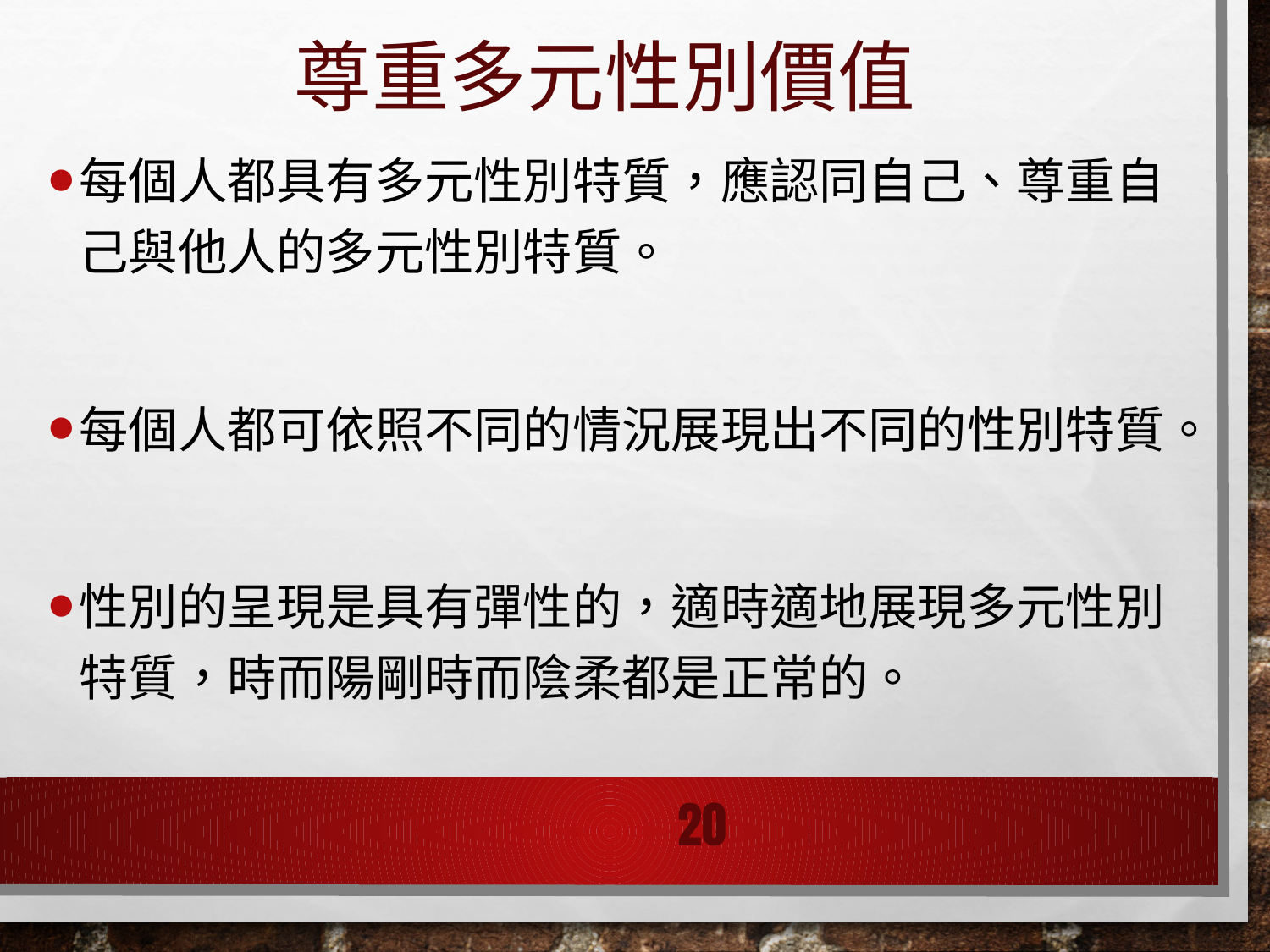

# 尊重多元性別價值
每個人都具有多元性別特質，應認同自己、尊重自己與他人的多元性別特質。

每個人都可依照不同的情況展現出不同的性別特質。

性別的呈現是具有彈性的，適時適地展現多元性別特質，時而陽剛時而陰柔都是正常的。

20